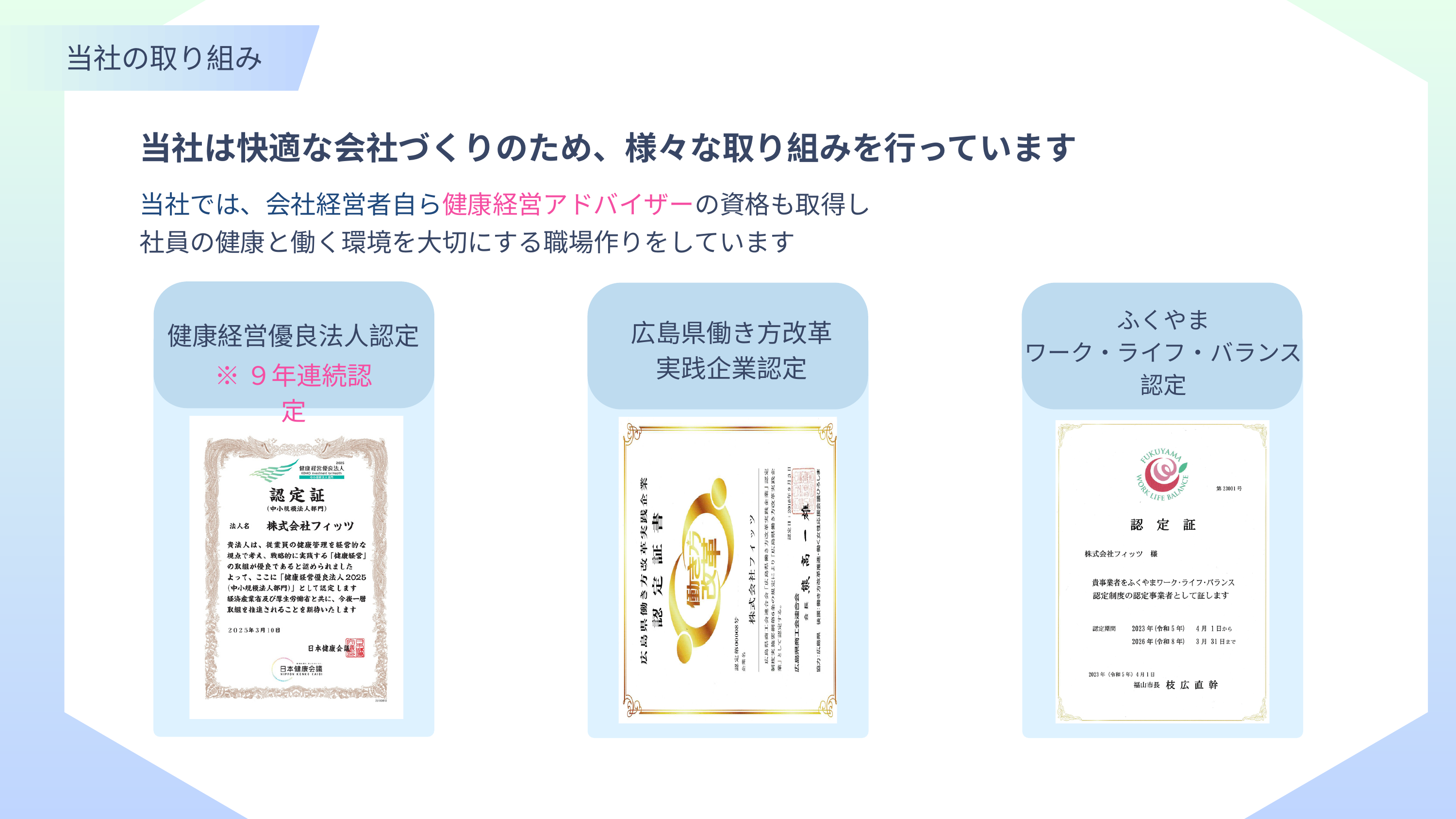

当社の取り組み
当社は快適な会社づくりのため、様々な取り組みを行っています
当社では、会社経営者自ら健康経営アドバイザーの資格も取得し
社員の健康と働く環境を大切にする職場作りをしています

ふくやま
ワーク・ライフ・バランス
認定
広島県働き方改革
実践企業認定
健康経営優良法人認定
※９年連続認定